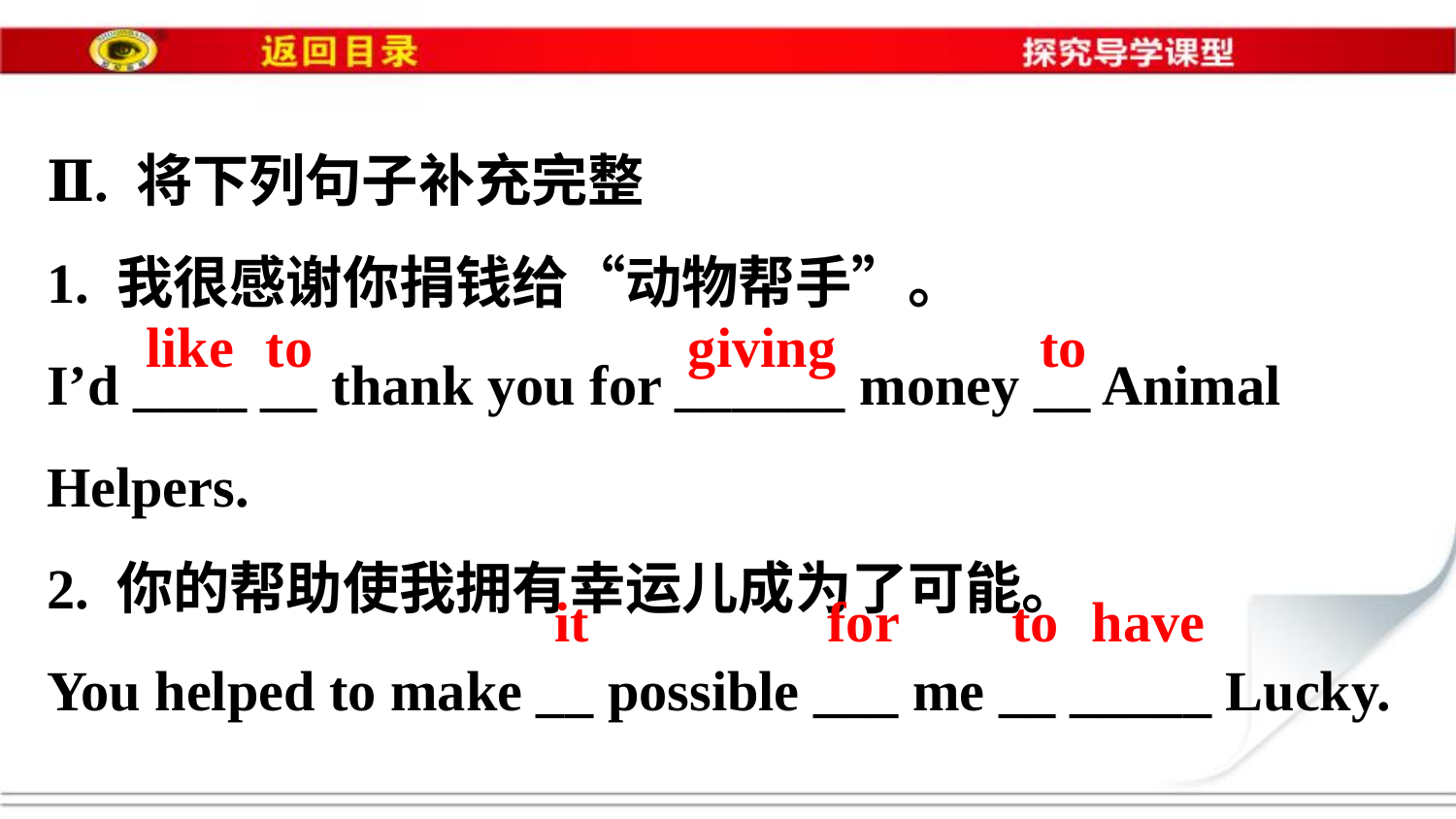

Ⅱ. 将下列句子补充完整
1. 我很感谢你捐钱给“动物帮手”。
I’d ____ __ thank you for ______ money __ Animal
Helpers.
2. 你的帮助使我拥有幸运儿成为了可能。
You helped to make __ possible ___ me __ _____ Lucky.
like
to
giving
to
it
for
to
have